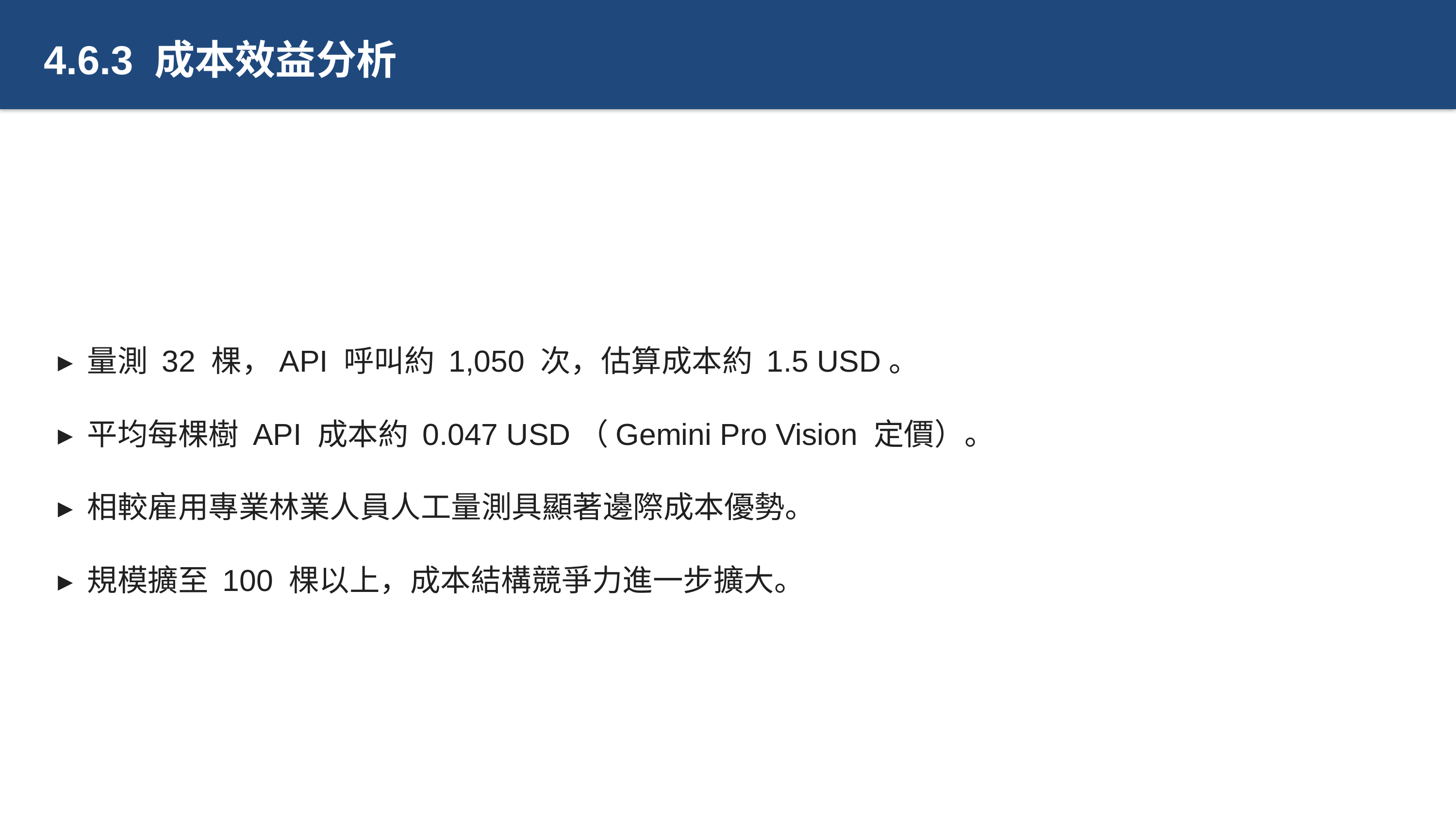

4.6.3 成本效益分析
▸ 量測 32 棵，API 呼叫約 1,050 次，估算成本約 1.5 USD。
▸ 平均每棵樹 API 成本約 0.047 USD（Gemini Pro Vision 定價）。
▸ 相較雇用專業林業人員人工量測具顯著邊際成本優勢。
▸ 規模擴至 100 棵以上，成本結構競爭力進一步擴大。